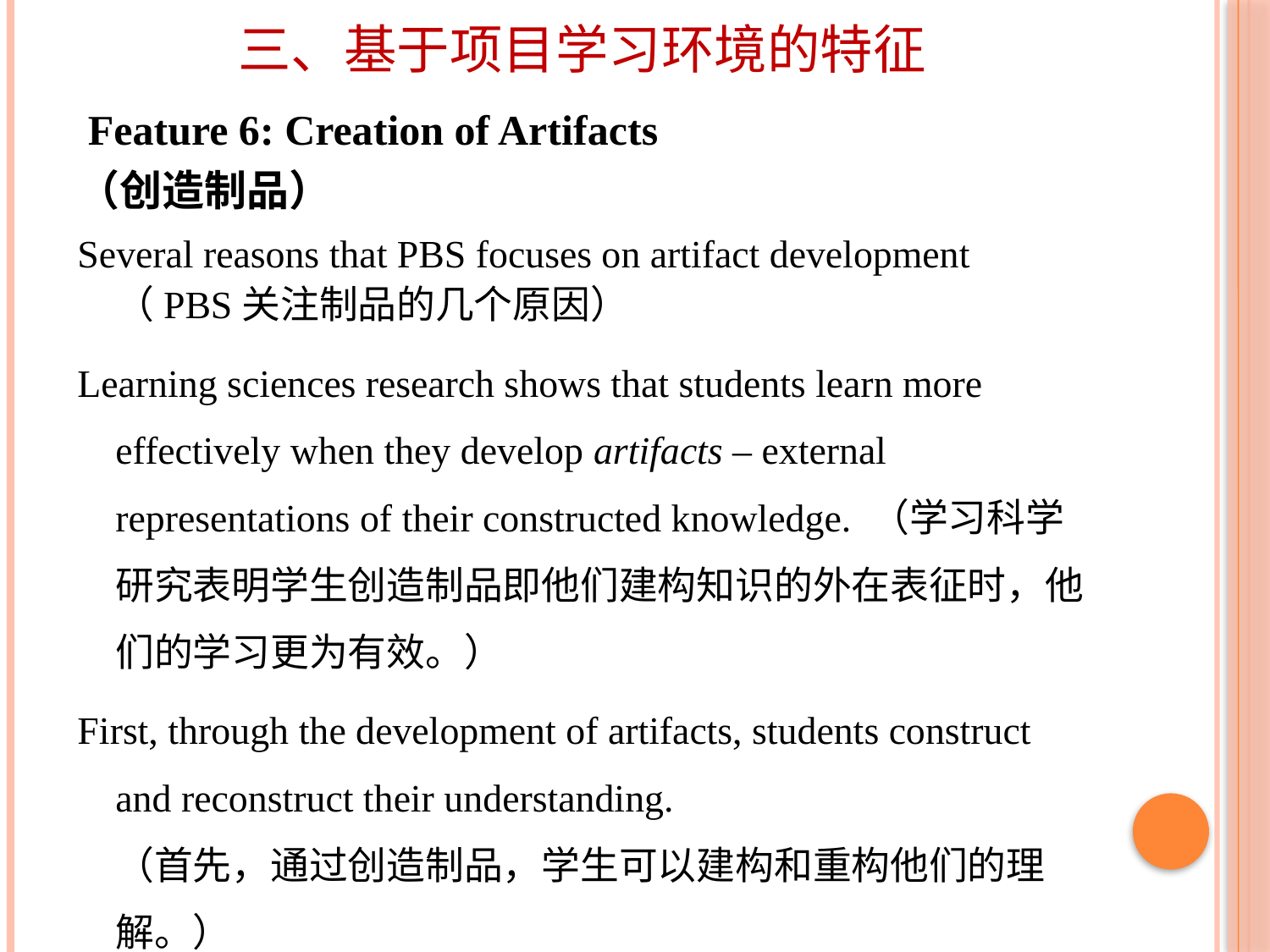

# 三、基于项目学习环境的特征
 Feature 6: Creation of Artifacts
（创造制品）
Several reasons that PBS focuses on artifact development （PBS关注制品的几个原因）
Learning sciences research shows that students learn more effectively when they develop artifacts – external representations of their constructed knowledge. （学习科学研究表明学生创造制品即他们建构知识的外在表征时，他们的学习更为有效。）
First, through the development of artifacts, students construct and reconstruct their understanding.
（首先，通过创造制品，学生可以建构和重构他们的理解。）